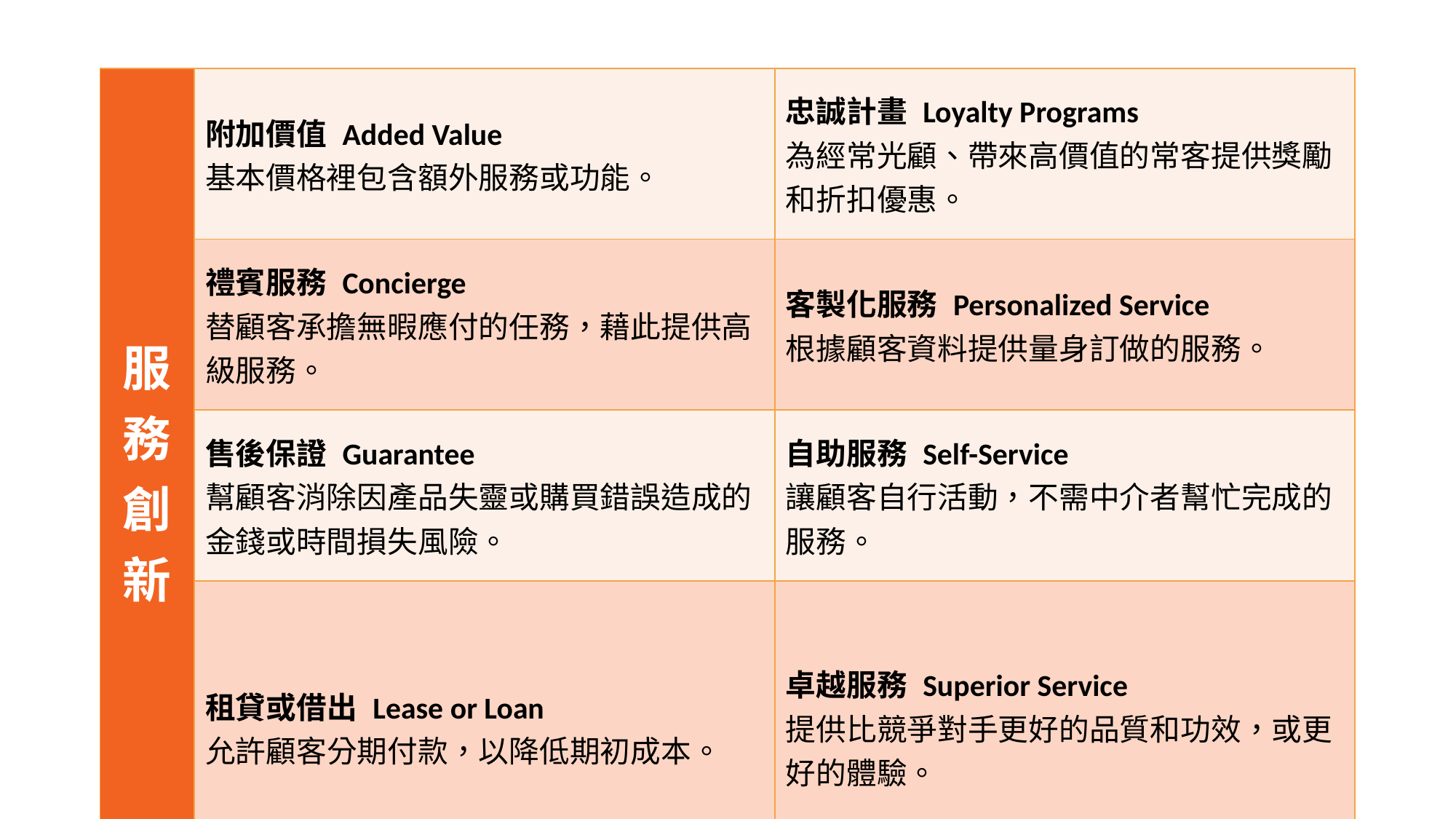

#
| 服務創新 | 附加價值 Added Value 基本價格裡包含額外服務或功能。 | 忠誠計畫 Loyalty Programs 為經常光顧、帶來高價值的常客提供獎勵和折扣優惠。 |
| --- | --- | --- |
|  | 禮賓服務 Concierge 替顧客承擔無暇應付的任務，藉此提供高級服務。 | 客製化服務 Personalized Service 根據顧客資料提供量身訂做的服務。 |
|  | 售後保證 Guarantee 幫顧客消除因產品失靈或購買錯誤造成的金錢或時間損失風險。 | 自助服務 Self-Service 讓顧客自行活動，不需中介者幫忙完成的服務。 |
|  | 租貸或借出 Lease or Loan 允許顧客分期付款，以降低期初成本。 | 卓越服務 Superior Service 提供比競爭對手更好的品質和功效，或更好的體驗。 |